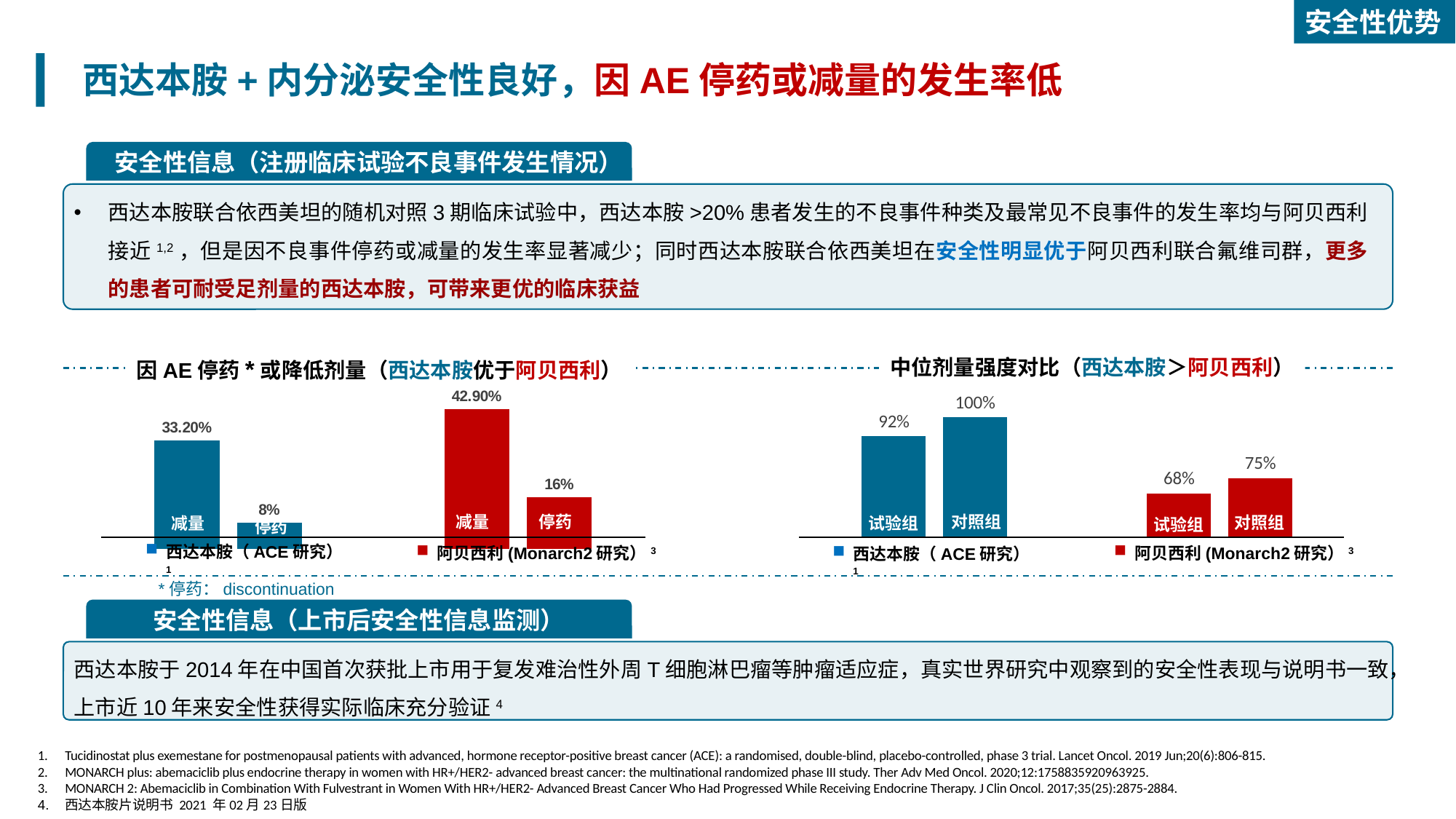

安全性优势
西达本胺+内分泌安全性良好，因AE停药或减量的发生率低

安全性信息（注册临床试验不良事件发生情况）
西达本胺联合依西美坦的随机对照3期临床试验中，西达本胺>20%患者发生的不良事件种类及最常见不良事件的发生率均与阿贝西利接近1,2，但是因不良事件停药或减量的发生率显著减少；同时西达本胺联合依西美坦在安全性明显优于阿贝西利联合氟维司群，更多的患者可耐受足剂量的西达本胺，可带来更优的临床获益

中位剂量强度对比（西达本胺＞阿贝西利）
因AE停药*或降低剂量（西达本胺优于阿贝西利）

### Chart

| Category | 系列 1 | 系列 2 |
|---|---|---|
| 类别 1 | 0.332 | 0.08 |
| 类别 2 | 0.429 | 0.159 |
减量
停药
减量
停药
西达本胺（ACE研究）1
阿贝西利(Monarch2研究）3

### Chart

| Category | 列2 | 列1 |
|---|---|---|
| 类别 1 | 0.92 | 1.0 |
| 类别2 | 0.683 | 0.746 |
对照组
对照组
试验组
试验组
阿贝西利(Monarch2研究）3
西达本胺（ACE研究）1
*停药：discontinuation

安全性信息（上市后安全性信息监测）
西达本胺于2014年在中国首次获批上市用于复发难治性外周T细胞淋巴瘤等肿瘤适应症，真实世界研究中观察到的安全性表现与说明书一致，上市近10年来安全性获得实际临床充分验证4

Tucidinostat plus exemestane for postmenopausal patients with advanced, hormone receptor-positive breast cancer (ACE): a randomised, double-blind, placebo-controlled, phase 3 trial. Lancet Oncol. 2019 Jun;20(6):806-815.
MONARCH plus: abemaciclib plus endocrine therapy in women with HR+/HER2- advanced breast cancer: the multinational randomized phase III study. Ther Adv Med Oncol. 2020;12:1758835920963925.
MONARCH 2: Abemaciclib in Combination With Fulvestrant in Women With HR+/HER2- Advanced Breast Cancer Who Had Progressed While Receiving Endocrine Therapy. J Clin Oncol. 2017;35(25):2875-2884.
西达本胺片说明书 2021 年02月23日版